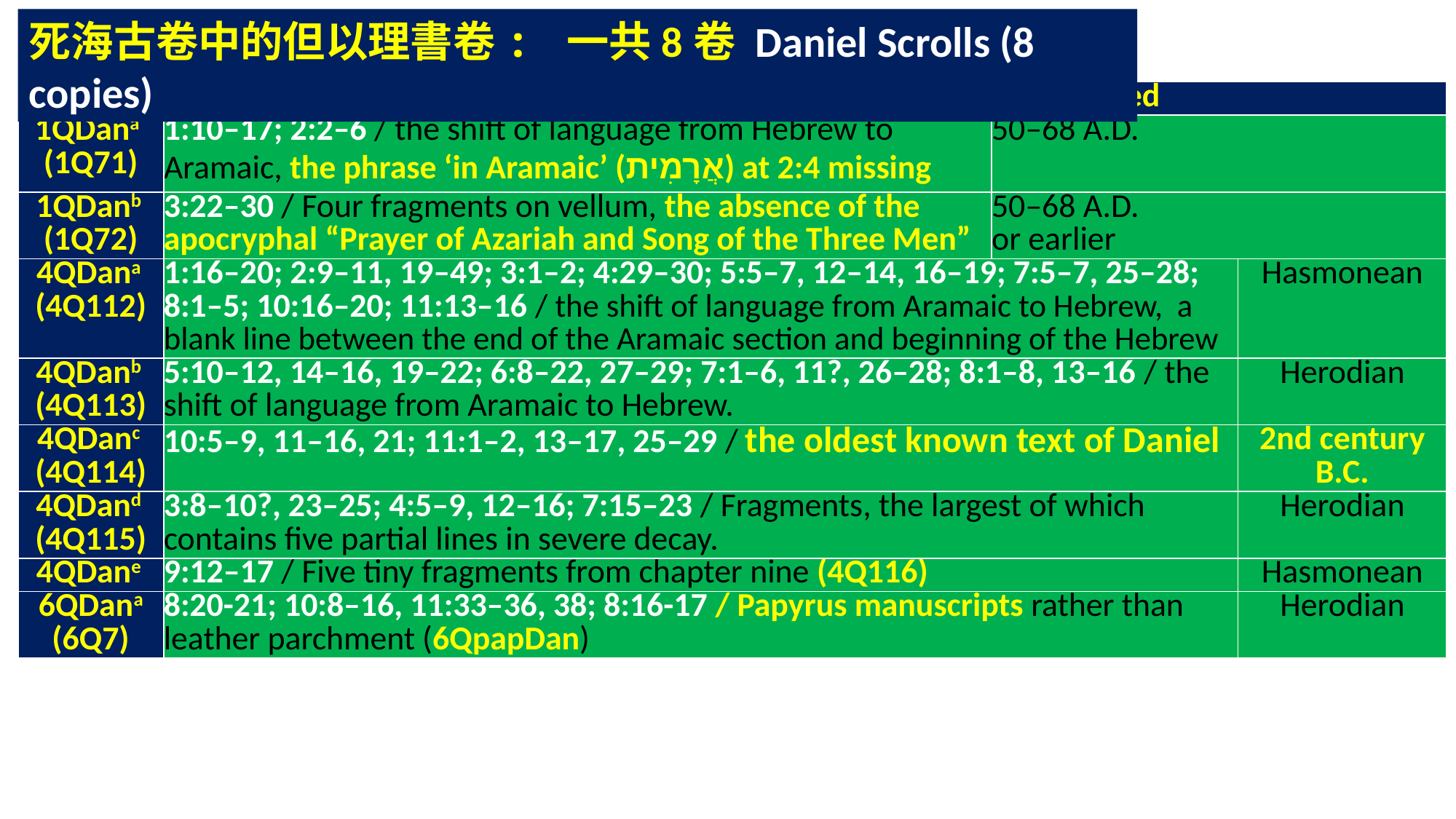

死海古卷中的但以理書卷: 一共8卷 Daniel Scrolls (8 copies)
| Name | Contents | Date Copied |  |
| --- | --- | --- | --- |
| 1QDana (1Q71) | 1:10–17; 2:2–6 / the shift of language from Hebrew to Aramaic, the phrase ‘in Aramaic’ (אֲרָמִית) at 2:4 missing | 50–68 A.D. |  |
| 1QDanb (1Q72) | 3:22–30 / Four fragments on vellum, the absence of the apocryphal “Prayer of Azariah and Song of the Three Men” | 50–68 A.D. or earlier |  |
| 4QDana (4Q112) | 1:16–20; 2:9–11, 19–49; 3:1–2; 4:29–30; 5:5–7, 12–14, 16–19; 7:5–7, 25–28; 8:1–5; 10:16–20; 11:13–16 / the shift of language from Aramaic to Hebrew, a blank line between the end of the Aramaic section and beginning of the Hebrew |  | Hasmonean |
| 4QDanb (4Q113) | 5:10–12, 14–16, 19–22; 6:8–22, 27–29; 7:1–6, 11?, 26–28; 8:1–8, 13–16 / the shift of language from Aramaic to Hebrew. |  | Herodian |
| 4QDanc (4Q114) | 10:5–9, 11–16, 21; 11:1–2, 13–17, 25–29 / the oldest known text of Daniel |  | 2nd century B.C. |
| 4QDand (4Q115) | 3:8–10?, 23–25; 4:5–9, 12–16; 7:15–23 / Fragments, the largest of which contains five partial lines in severe decay. |  | Herodian |
| 4QDane | 9:12–17 / Five tiny fragments from chapter nine (4Q116) |  | Hasmonean |
| 6QDana (6Q7) | 8:20-21; 10:8–16, 11:33–36, 38; 8:16-17 / Papyrus manuscripts rather than leather parchment (6QpapDan) |  | Herodian |